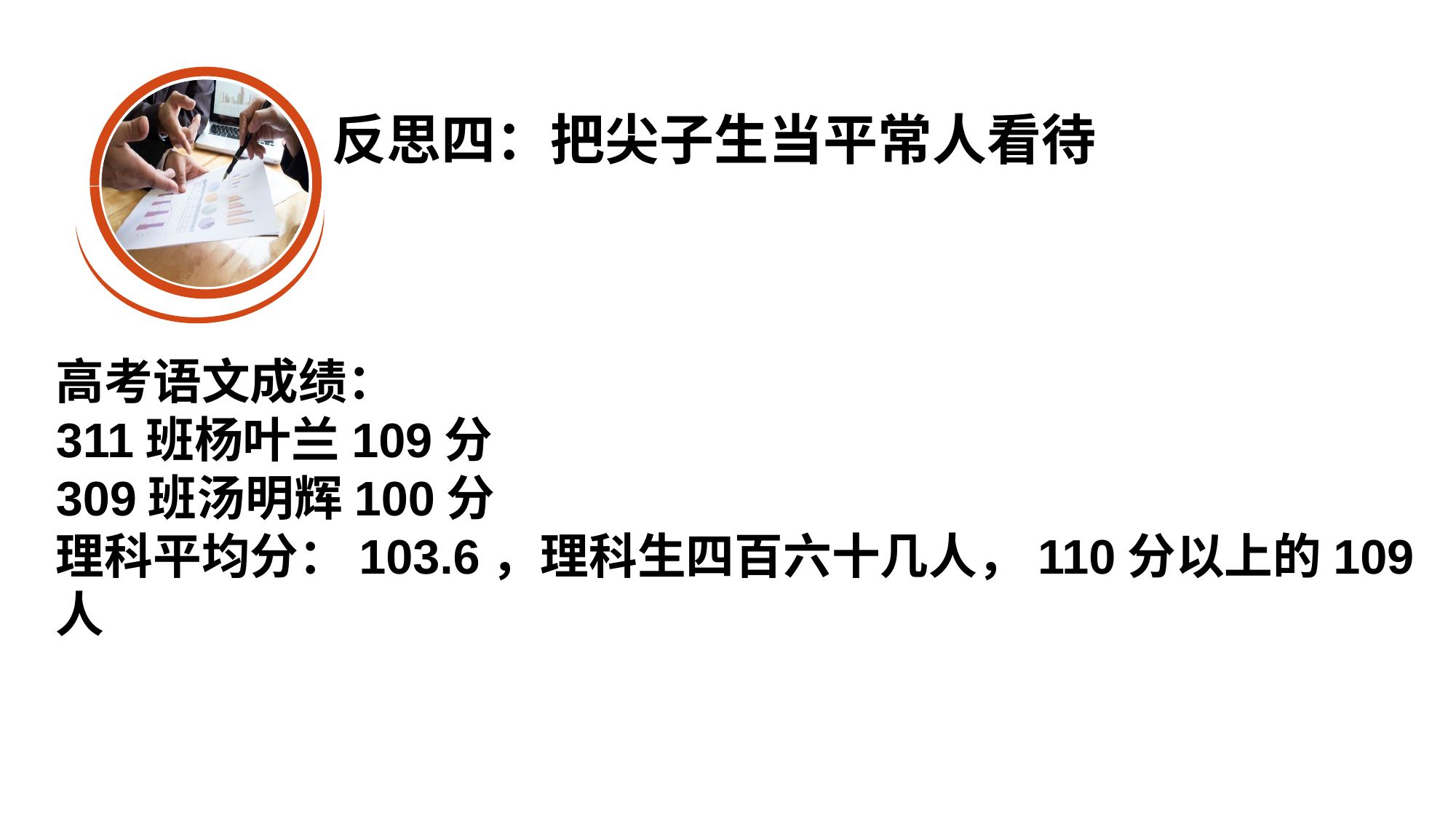

反思四：把尖子生当平常人看待

高考语文成绩：
311班杨叶兰109分
309班汤明辉100分
理科平均分：103.6，理科生四百六十几人，110分以上的109人